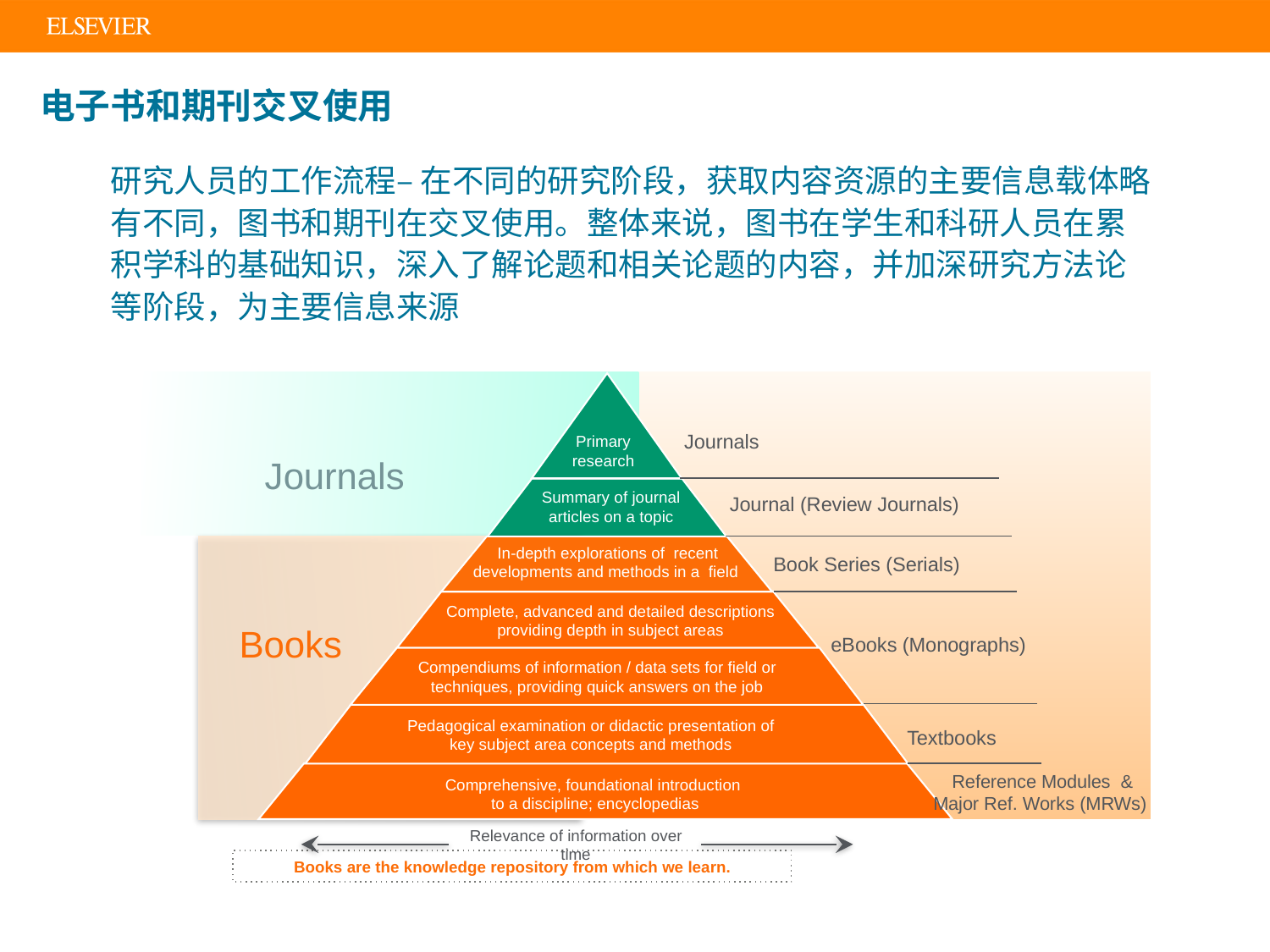

# 电子书和期刊交叉使用
研究人员的工作流程– 在不同的研究阶段，获取内容资源的主要信息载体略有不同，图书和期刊在交叉使用。整体来说，图书在学生和科研人员在累积学科的基础知识，深入了解论题和相关论题的内容，并加深研究方法论等阶段，为主要信息来源

Journals
Primary research
Journals

Summary of journal articles on a topic
Journal (Review Journals)

In-depth explorations of  recent developments and methods in a  field
Book Series (Serials)
Complete, advanced and detailed descriptions providing depth in subject areas
Books
eBooks (Monographs)
Compendiums of information / data sets for field or techniques, providing quick answers on the job
Pedagogical examination or didactic presentation of key subject area concepts and methods
Textbooks
Reference Modules  & Major Ref. Works (MRWs)
Comprehensive, foundational introduction
to a discipline; encyclopedias
Relevance of information over time
Books are the knowledge repository from which we learn.